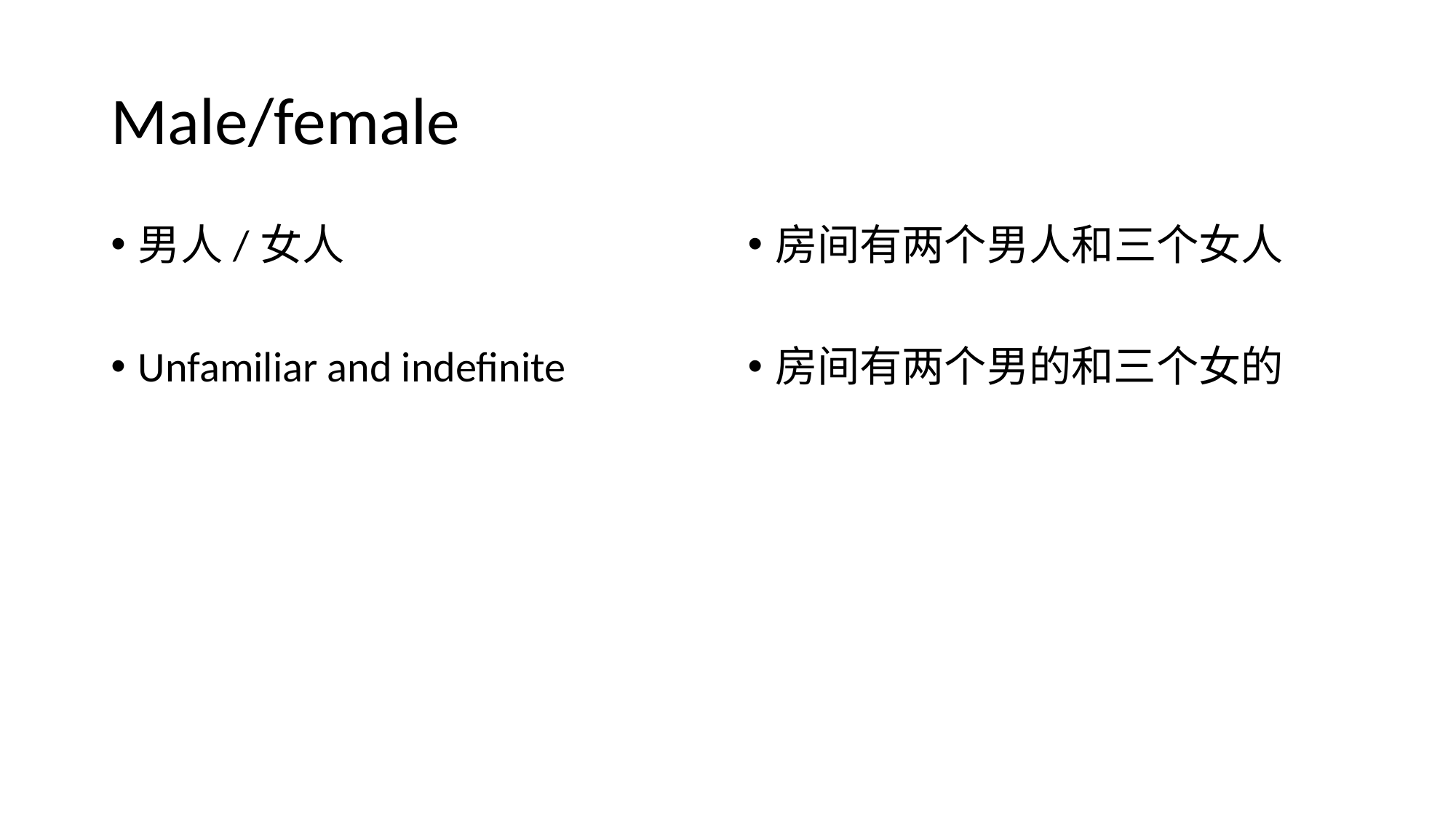

# Male/female
男人/女人

Unfamiliar and indefinite
房间有两个男人和三个女人

房间有两个男的和三个女的